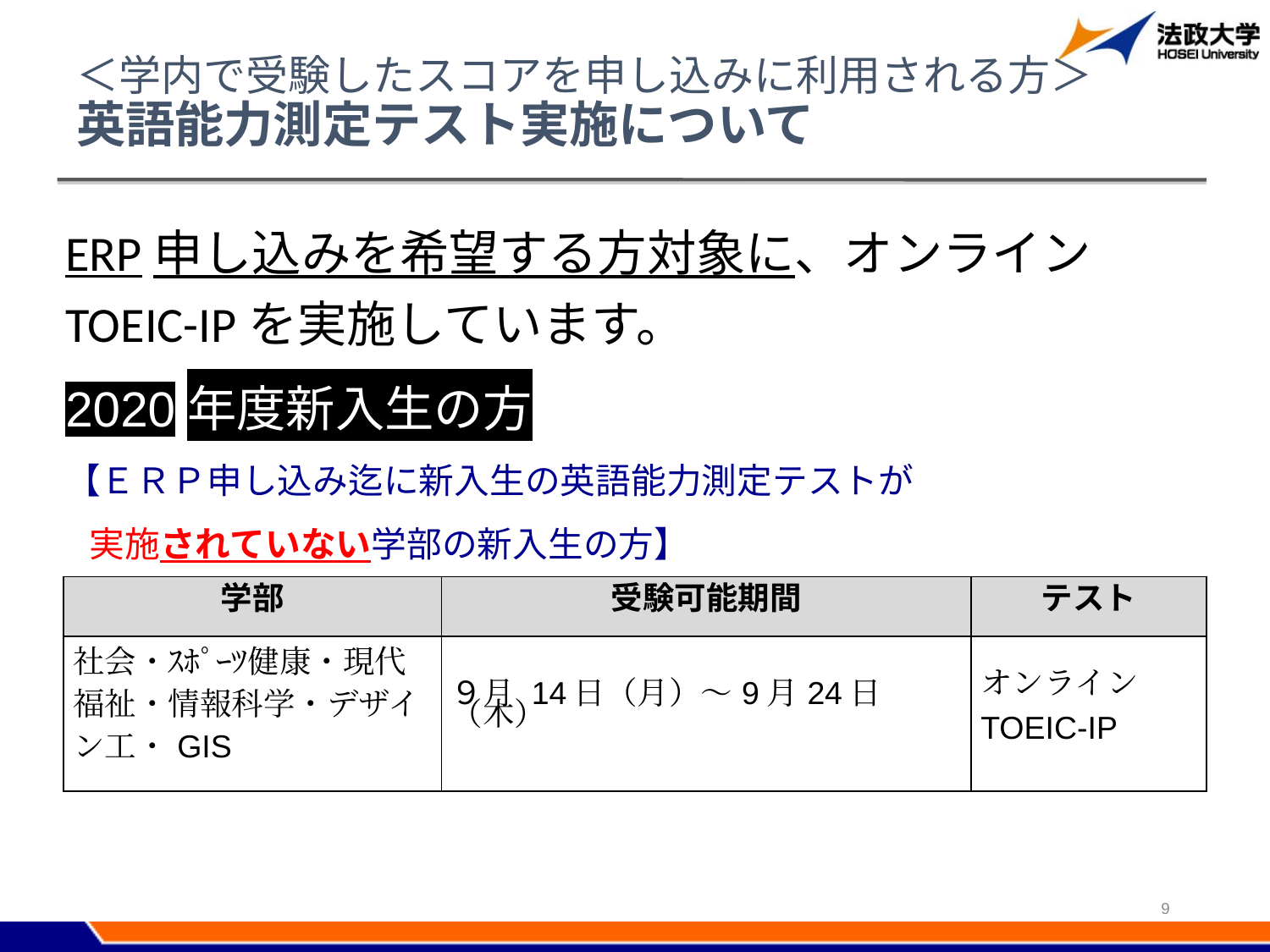

# ＜学内で受験したスコアを申し込みに利用される方＞ 英語能力測定テスト実施について
ERP申し込みを希望する方対象に、オンラインTOEIC-IPを実施しています。
2020年度新入生の方
【ＥＲＰ申し込み迄に新入生の英語能力測定テストが
  実施されていない学部の新入生の方】

| 学部 | 受験可能期間 | テスト |
| --- | --- | --- |
| 社会・ｽﾎﾟｰﾂ健康・現代 福祉・情報科学・デザイ ン工・GIS | ９月 14日（月）～9月24日（木） | オンライン TOEIC-IP |
9